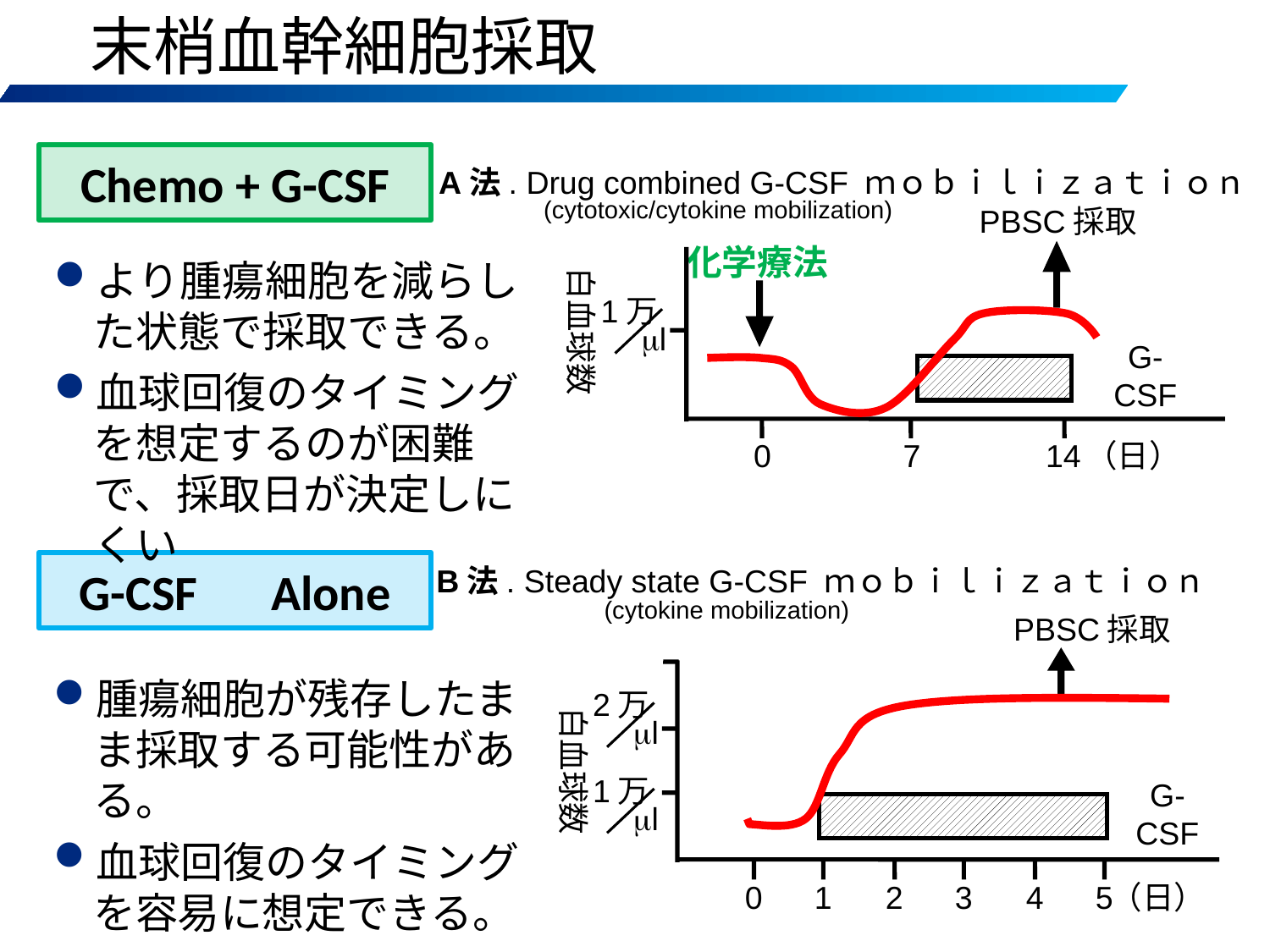

末梢血幹細胞採取

Chemo + G-CSF
A法. Drug combined G-CSF ｍｏｂｉｌｉｚａｔｉｏｎ
               (cytotoxic/cytokine mobilization)
PBSC採取
化学療法

より腫瘍細胞を減らした状態で採取できる。
血球回復のタイミングを想定するのが困難で、採取日が決定しにくい
白血球数

1万

μl

G-CSF

0
7
14
（日）
G-CSF　Alone
B法. Steady state G-CSF ｍｏｂｉｌｉｚａｔｉｏｎ
                        (cytokine mobilization)
PBSC採取

腫瘍細胞が残存したまま採取する可能性がある。
血球回復のタイミングを容易に想定できる。
2万

μl

白血球数

1万

μl

G-CSF

0
1
2
3
4
5
（日）